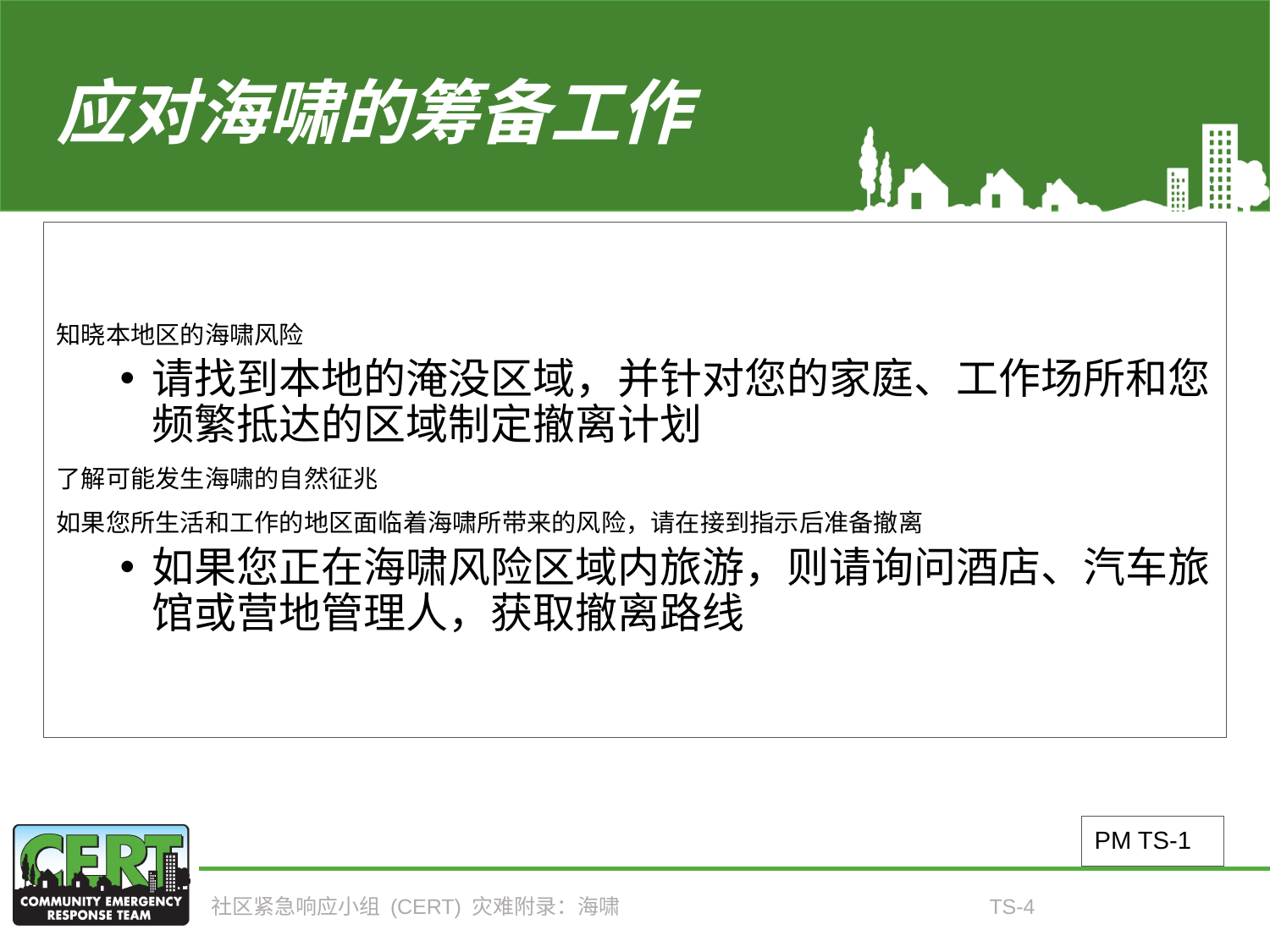

# 应对海啸的筹备工作
知晓本地区的海啸风险
请找到本地的淹没区域，并针对您的家庭、工作场所和您频繁抵达的区域制定撤离计划
了解可能发生海啸的自然征兆
如果您所生活和工作的地区面临着海啸所带来的风险，请在接到指示后准备撤离
如果您正在海啸风险区域内旅游，则请询问酒店、汽车旅馆或营地管理人，获取撤离路线
PM TS-1
社区紧急响应小组 (CERT) 灾难附录：海啸
TS-4